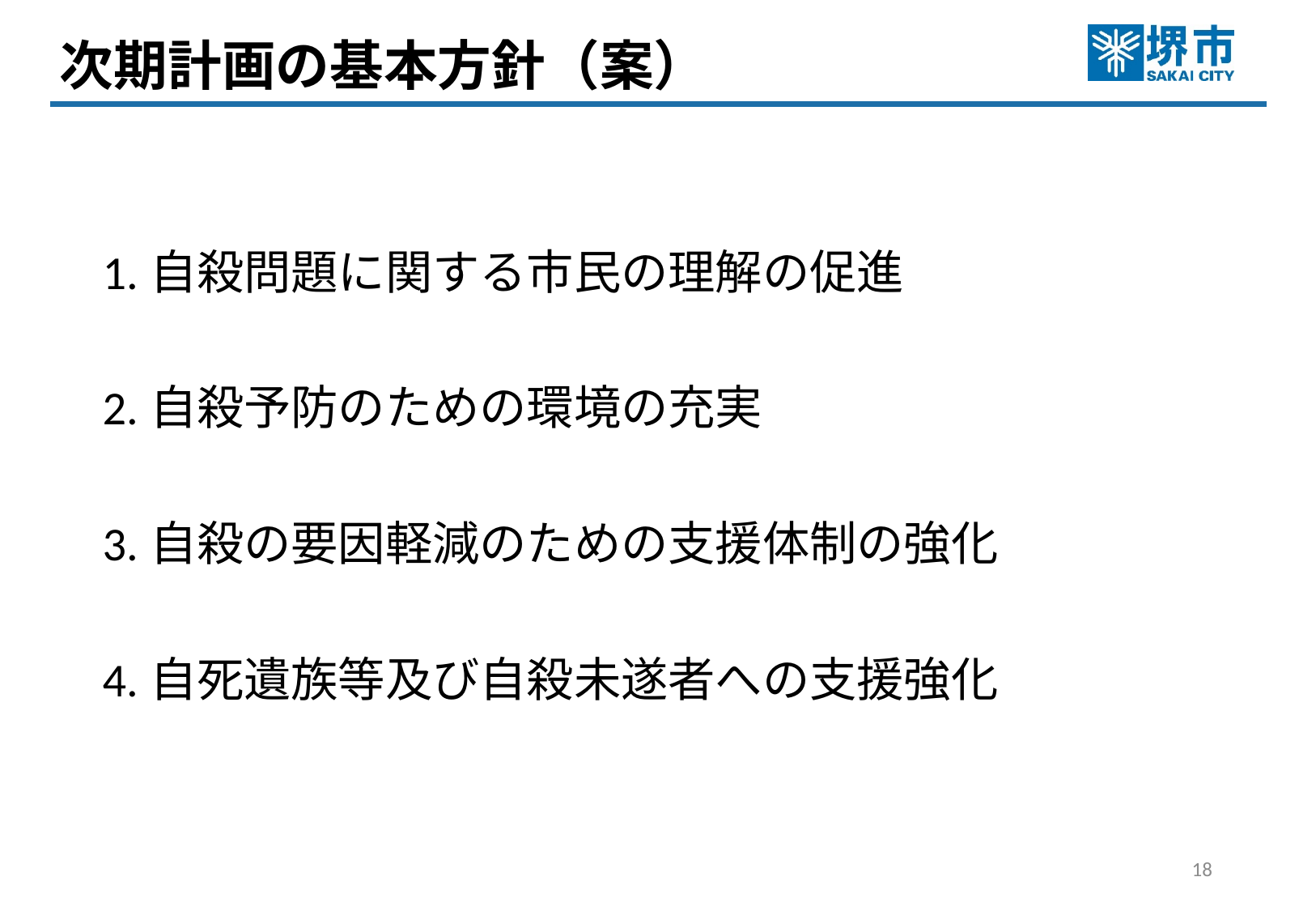

次期計画の基本方針（案）
1.自殺問題に関する市民の理解の促進

2.自殺予防のための環境の充実

3.自殺の要因軽減のための支援体制の強化

4.自死遺族等及び自殺未遂者への支援強化

18